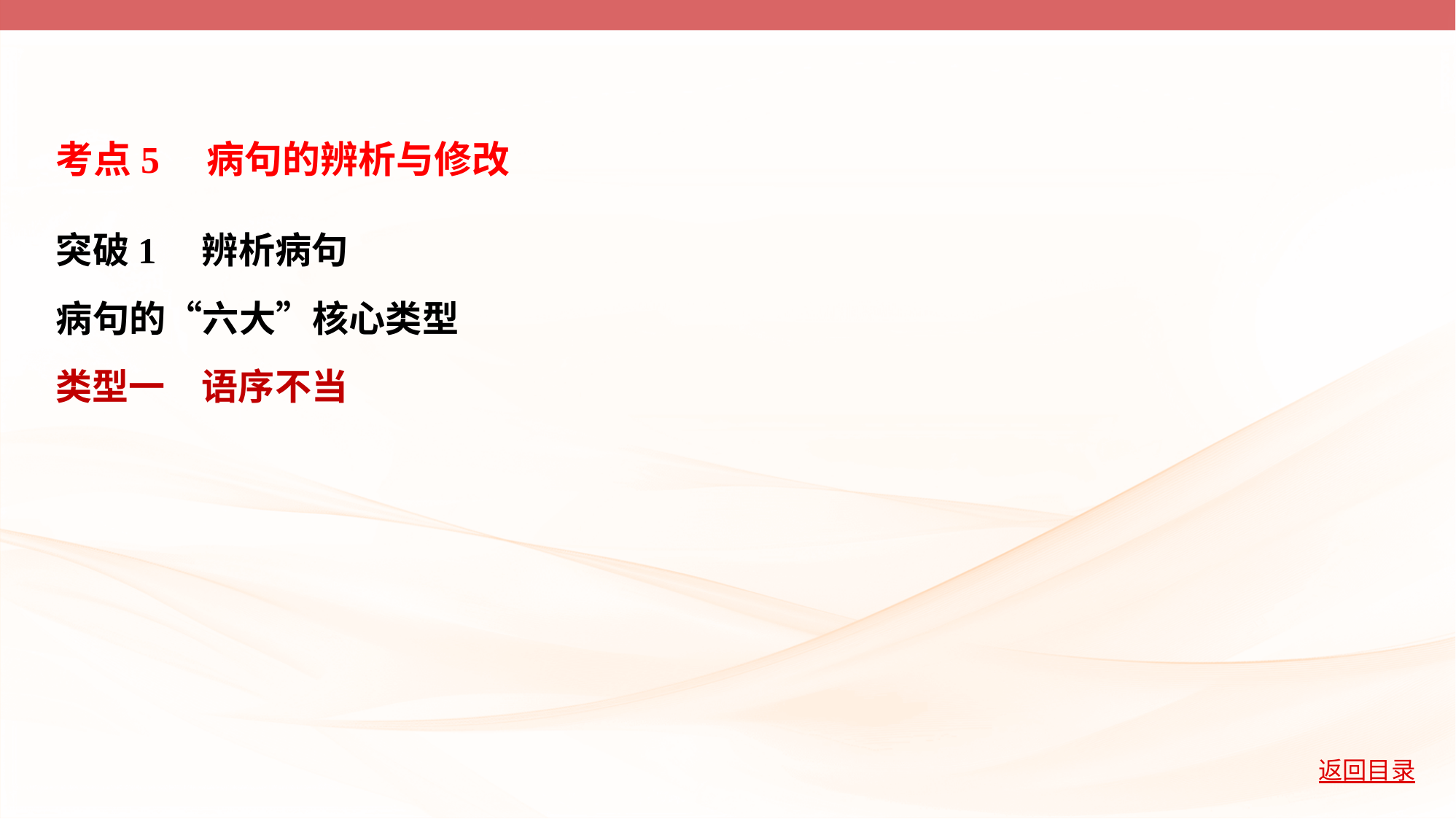

考点5　病句的辨析与修改
突破1　辨析病句
病句的“六大”核心类型
类型一　语序不当